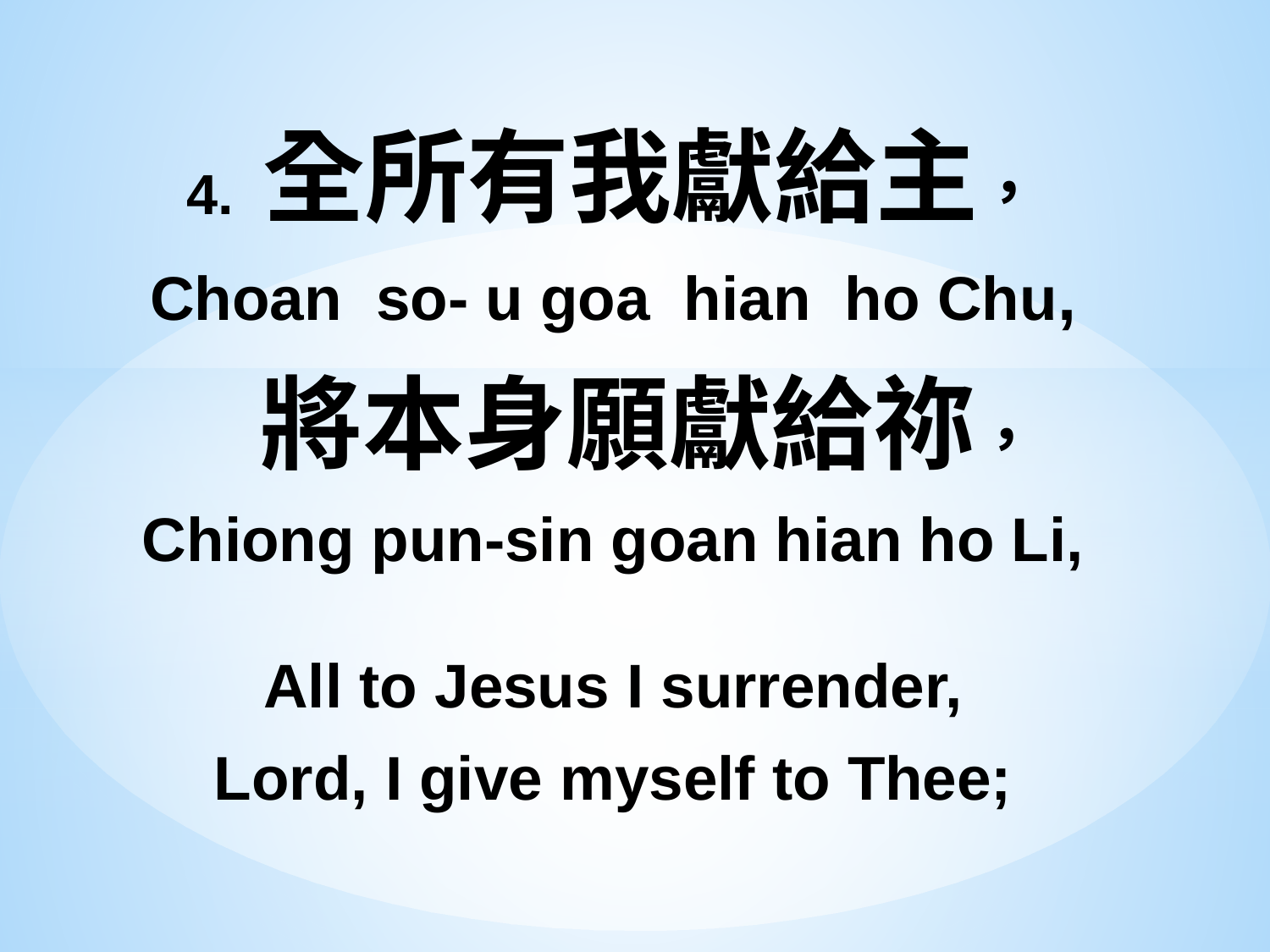

4. 全所有我獻給主，
Choan  so- u goa  hian  ho Chu,
  將本身願獻給祢，
Chiong pun-sin goan hian ho Li,

All to Jesus I surrender,
Lord, I give myself to Thee;